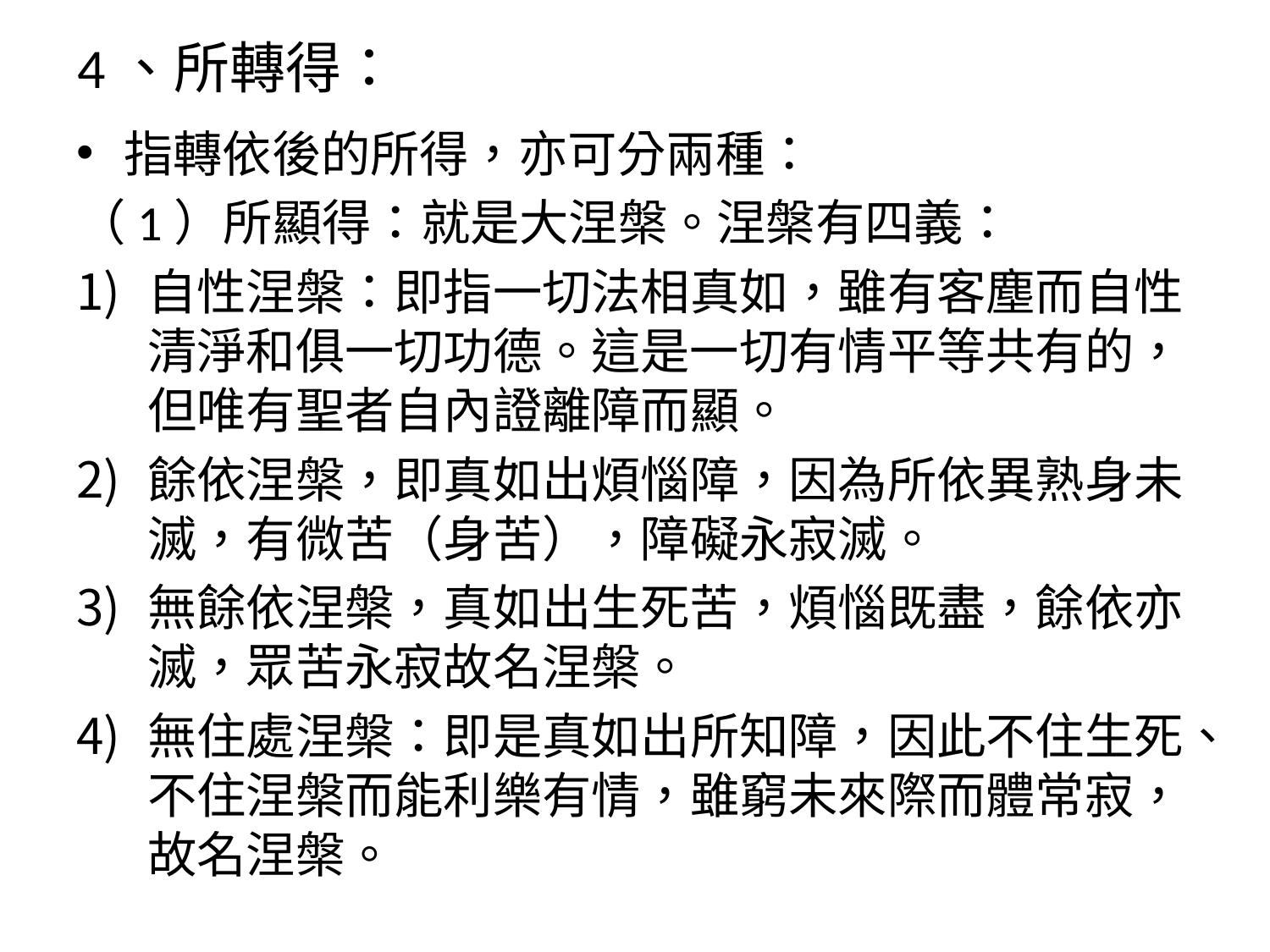

# 4、所轉得：
指轉依後的所得，亦可分兩種：
（1）所顯得：就是大涅槃。涅槃有四義：
自性涅槃：即指一切法相真如，雖有客塵而自性清淨和俱一切功德。這是一切有情平等共有的，但唯有聖者自內證離障而顯。
餘依涅槃，即真如出煩惱障，因為所依異熟身未滅，有微苦（身苦），障礙永寂滅。
無餘依涅槃，真如出生死苦，煩惱既盡，餘依亦滅，眾苦永寂故名涅槃。
無住處涅槃：即是真如出所知障，因此不住生死、不住涅槃而能利樂有情，雖窮未來際而體常寂，故名涅槃。